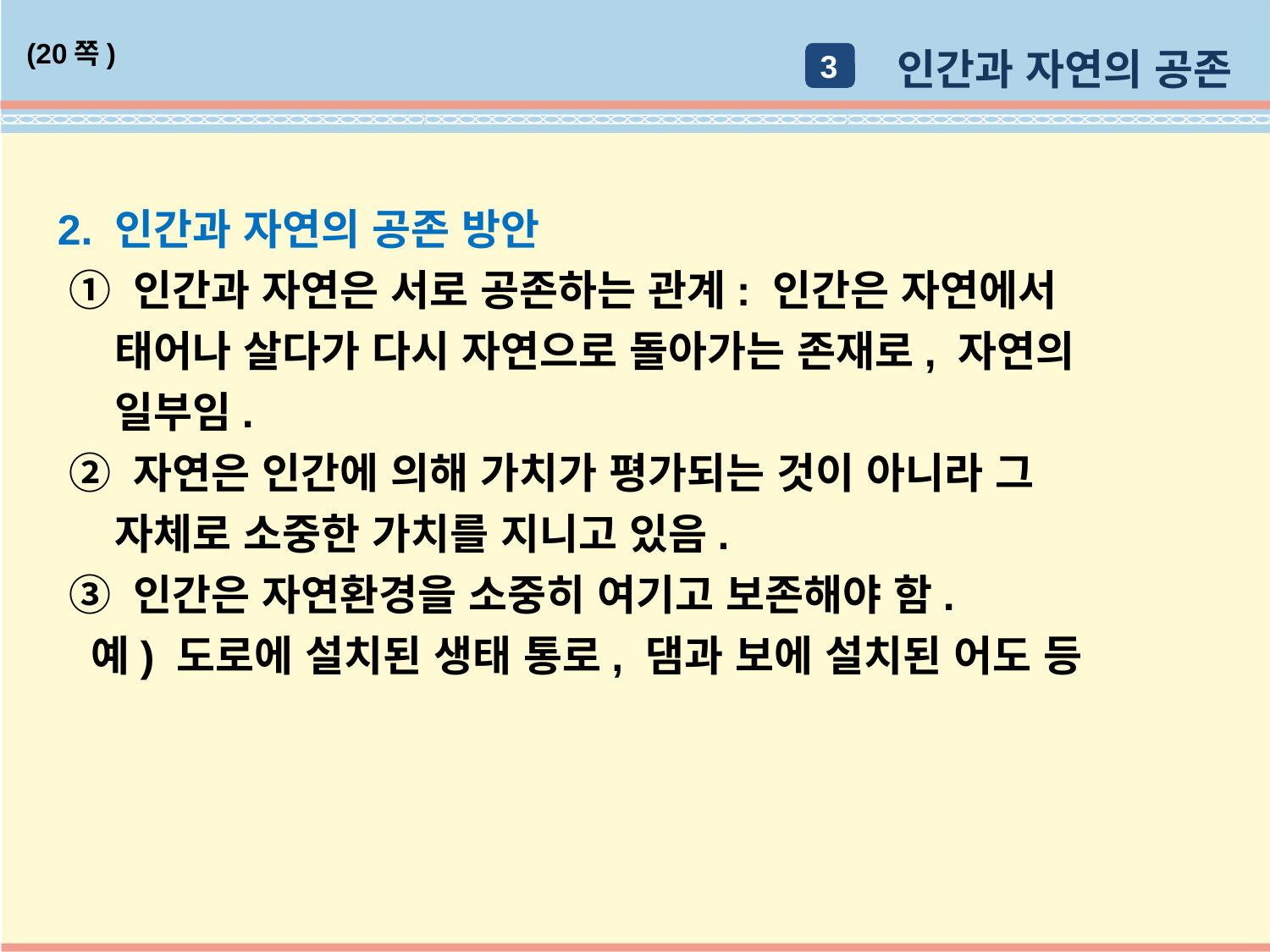

인간과 자연의 공존
(20쪽)
3
2. 인간과 자연의 공존 방안
 ① 인간과 자연은 서로 공존하는 관계: 인간은 자연에서
    태어나 살다가 다시 자연으로 돌아가는 존재로, 자연의
    일부임.
 ② 자연은 인간에 의해 가치가 평가되는 것이 아니라 그
    자체로 소중한 가치를 지니고 있음.
 ③ 인간은 자연환경을 소중히 여기고 보존해야 함.
  예) 도로에 설치된 생태 통로, 댐과 보에 설치된 어도 등